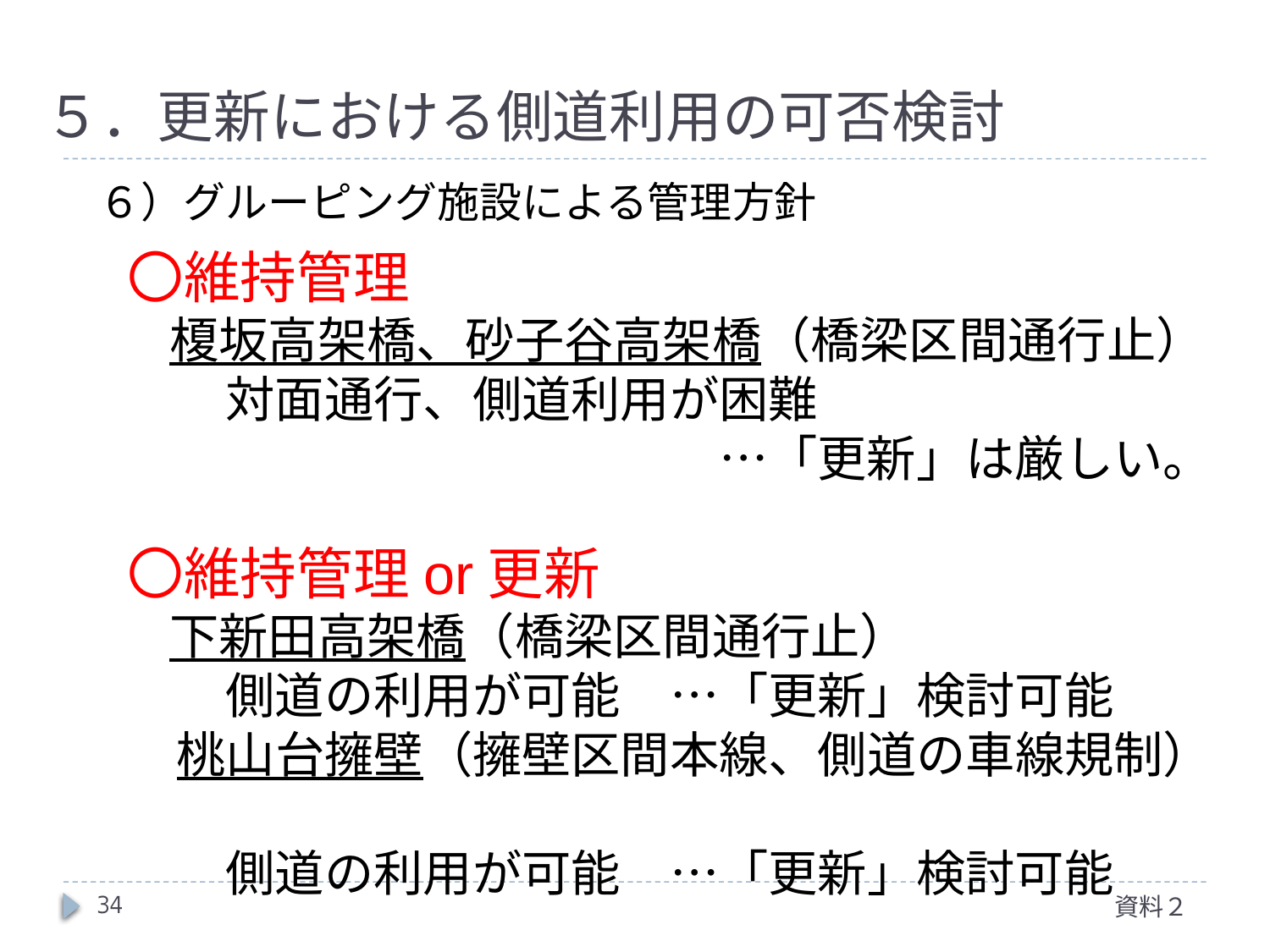

５．更新における側道利用の可否検討
６）グルーピング施設による管理方針
〇維持管理
　榎坂高架橋、砂子谷高架橋（橋梁区間通行止）
　　対面通行、側道利用が困難
　　　　　　　　　　　　…「更新」は厳しい。

〇維持管理or更新
　下新田高架橋（橋梁区間通行止）
　　側道の利用が可能　…「更新」検討可能
　桃山台擁壁（擁壁区間本線、側道の車線規制）
　　側道の利用が可能　…「更新」検討可能
34
資料２